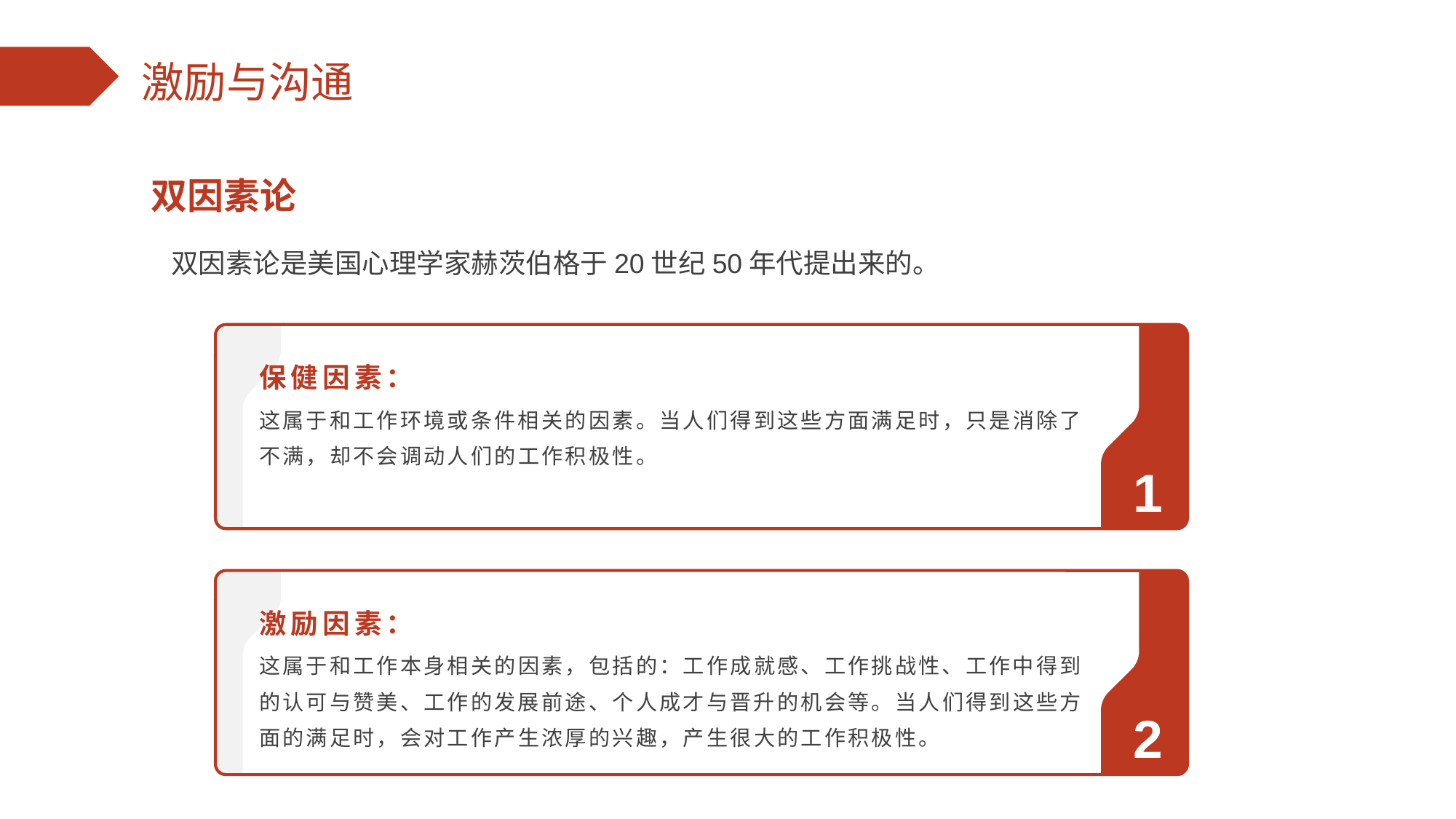

双因素论
双因素论是美国心理学家赫茨伯格于20世纪50年代提出来的。

保健因素：
这属于和工作环境或条件相关的因素。当人们得到这些方面满足时，只是消除了不满，却不会调动人们的工作积极性。
1

激励因素：
这属于和工作本身相关的因素，包括的：工作成就感、工作挑战性、工作中得到的认可与赞美、工作的发展前途、个人成才与晋升的机会等。当人们得到这些方面的满足时，会对工作产生浓厚的兴趣，产生很大的工作积极性。
2